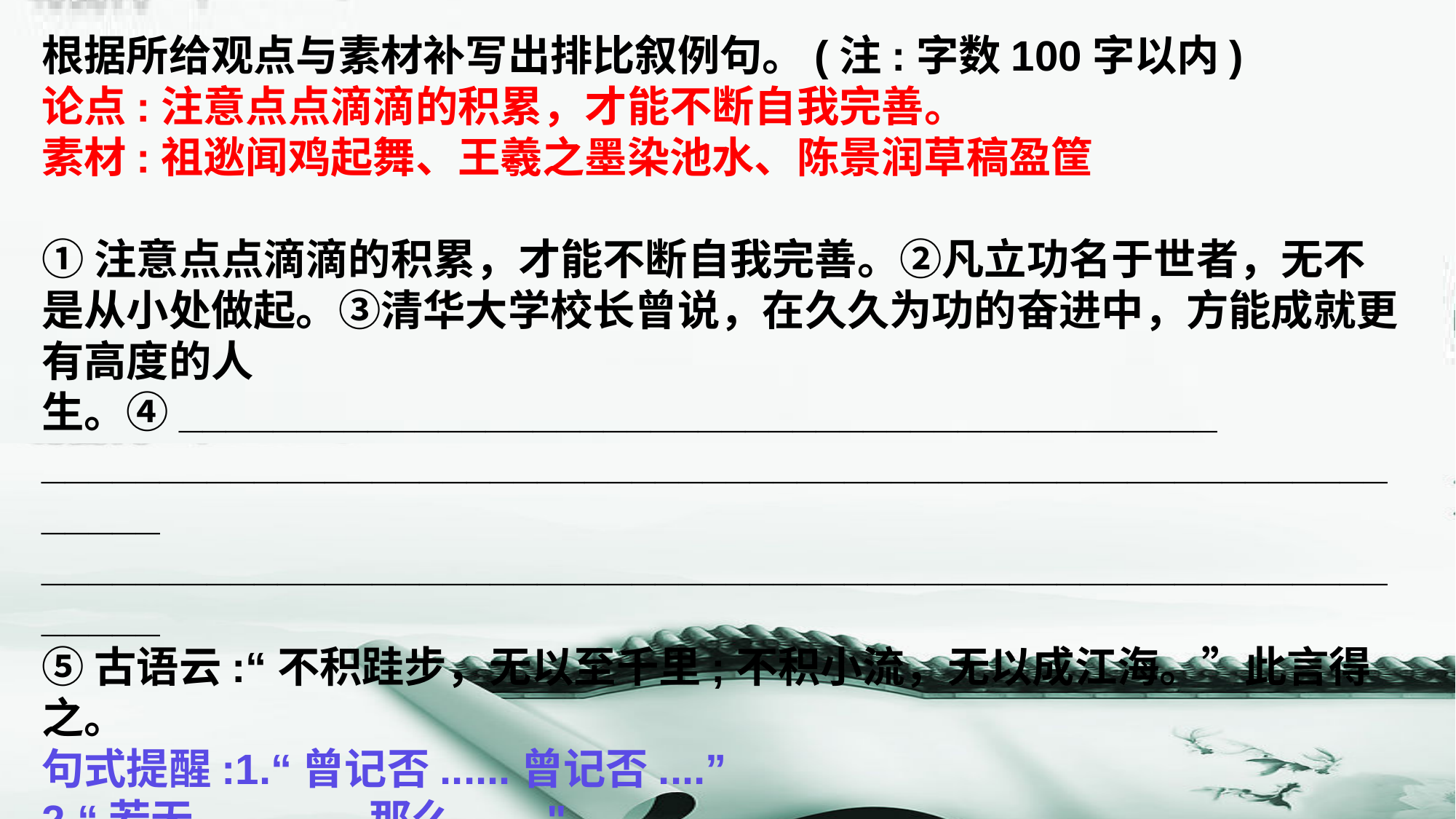

根据所给观点与素材补写出排比叙例句。(注:字数100字以内)
论点:注意点点滴滴的积累，才能不断自我完善。
素材:祖逖闻鸡起舞、王羲之墨染池水、陈景润草稿盈筐

①注意点点滴滴的积累，才能不断自我完善。②凡立功名于世者，无不是从小处做起。③清华大学校长曾说，在久久为功的奋进中，方能成就更有高度的人生。④____________________________________________
______________________________________________________________
______________________________________________________________
⑤古语云:“不积跬步，无以至千里;不积小流，无以成江海。”此言得之。
句式提醒:1.“曾记否......曾记否....”
2.“若无......	那么......."
3.“君不见……;君不见......”